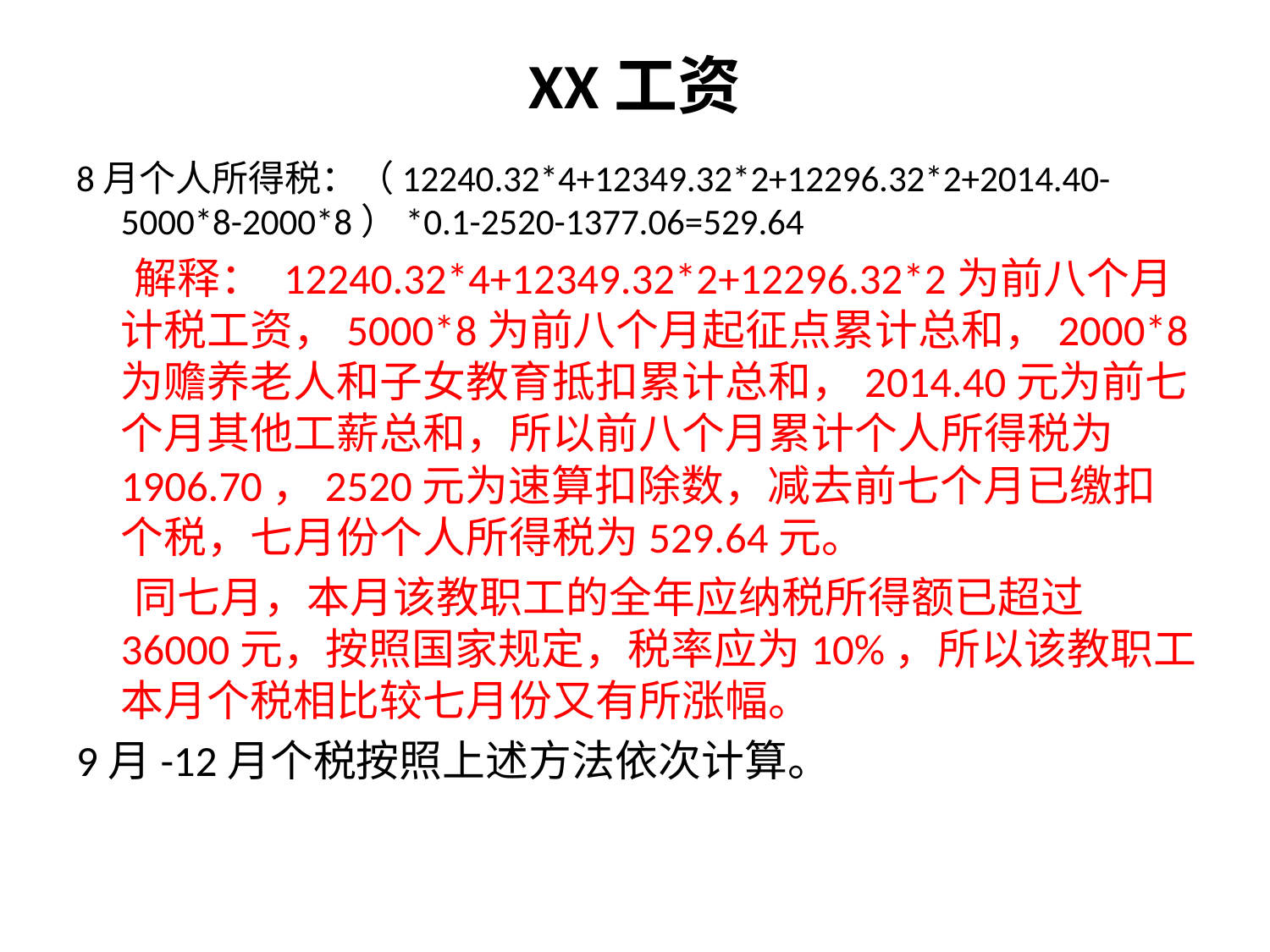

# XX工资
8月个人所得税：（12240.32*4+12349.32*2+12296.32*2+2014.40-5000*8-2000*8）*0.1-2520-1377.06=529.64
     解释： 12240.32*4+12349.32*2+12296.32*2为前八个月计税工资，5000*8为前八个月起征点累计总和，2000*8为赡养老人和子女教育抵扣累计总和，2014.40元为前七个月其他工薪总和，所以前八个月累计个人所得税为1906.70，2520元为速算扣除数，减去前七个月已缴扣个税，七月份个人所得税为529.64元。
     同七月，本月该教职工的全年应纳税所得额已超过36000元，按照国家规定，税率应为10%，所以该教职工本月个税相比较七月份又有所涨幅。
9月-12月个税按照上述方法依次计算。